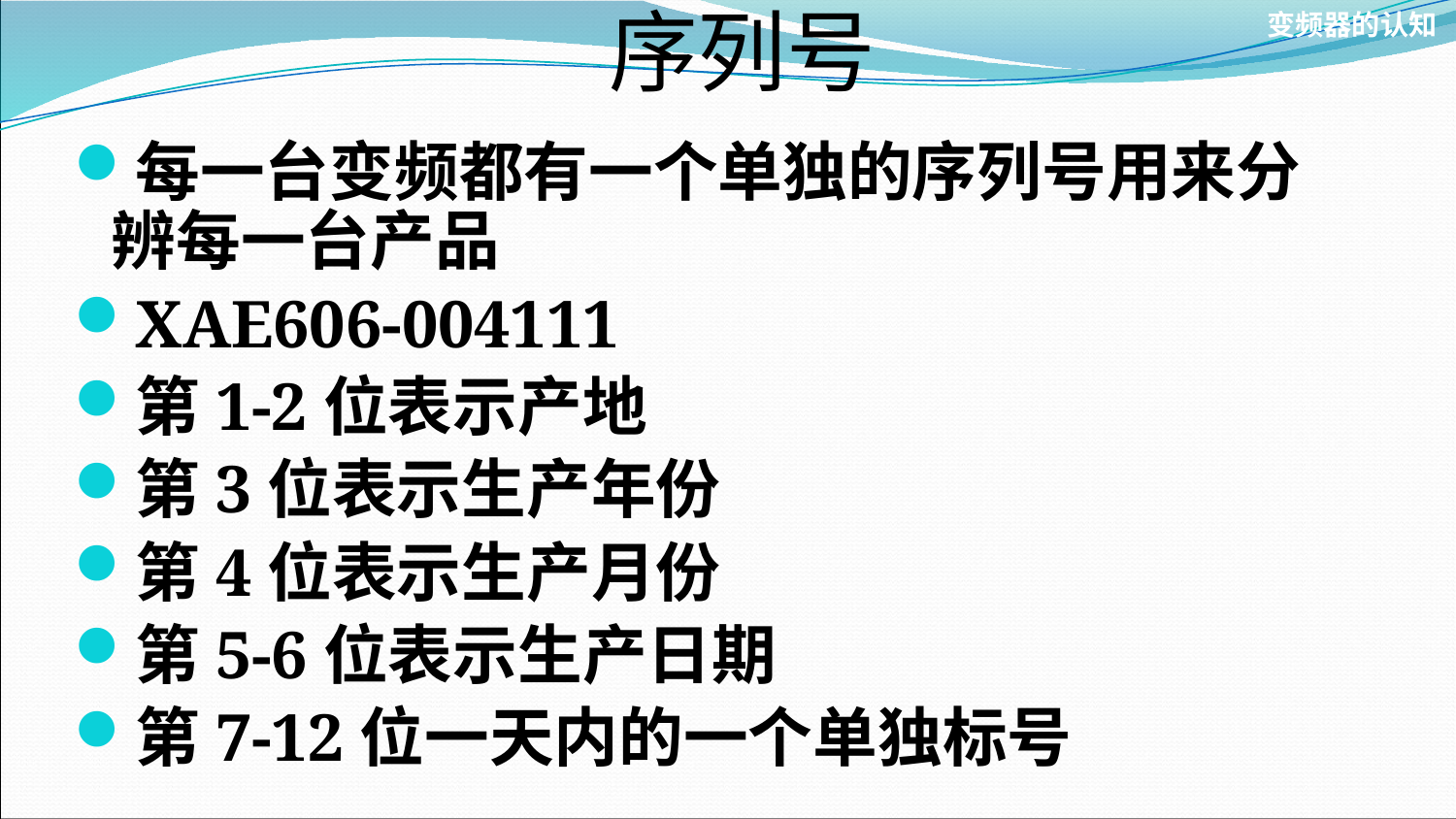

变频器的认知
序列号
每一台变频都有一个单独的序列号用来分辨每一台产品
XAE606-004111
第1-2位表示产地
第3位表示生产年份
第4位表示生产月份
第5-6位表示生产日期
第7-12位一天内的一个单独标号